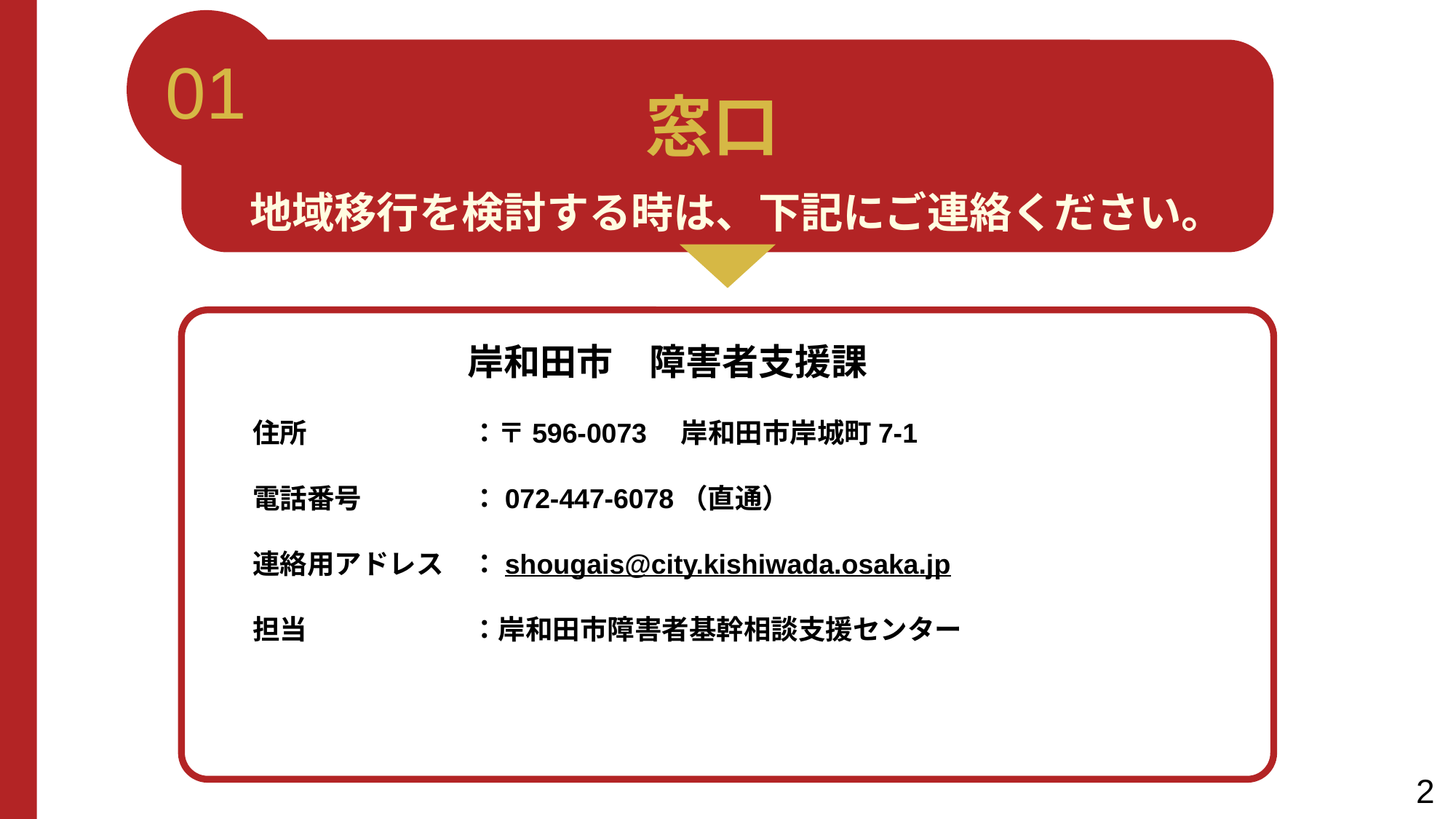

01

窓口
地域移行を検討する時は、下記にご連絡ください。

岸和田市　障害者支援課
　　
　　住所　　　　　　：〒596-0073　岸和田市岸城町7-1

　　電話番号　　　　：072-447-6078（直通）

　　連絡用アドレス　：shougais@city.kishiwada.osaka.jp

　　担当　　　　　　：岸和田市障害者基幹相談支援センター